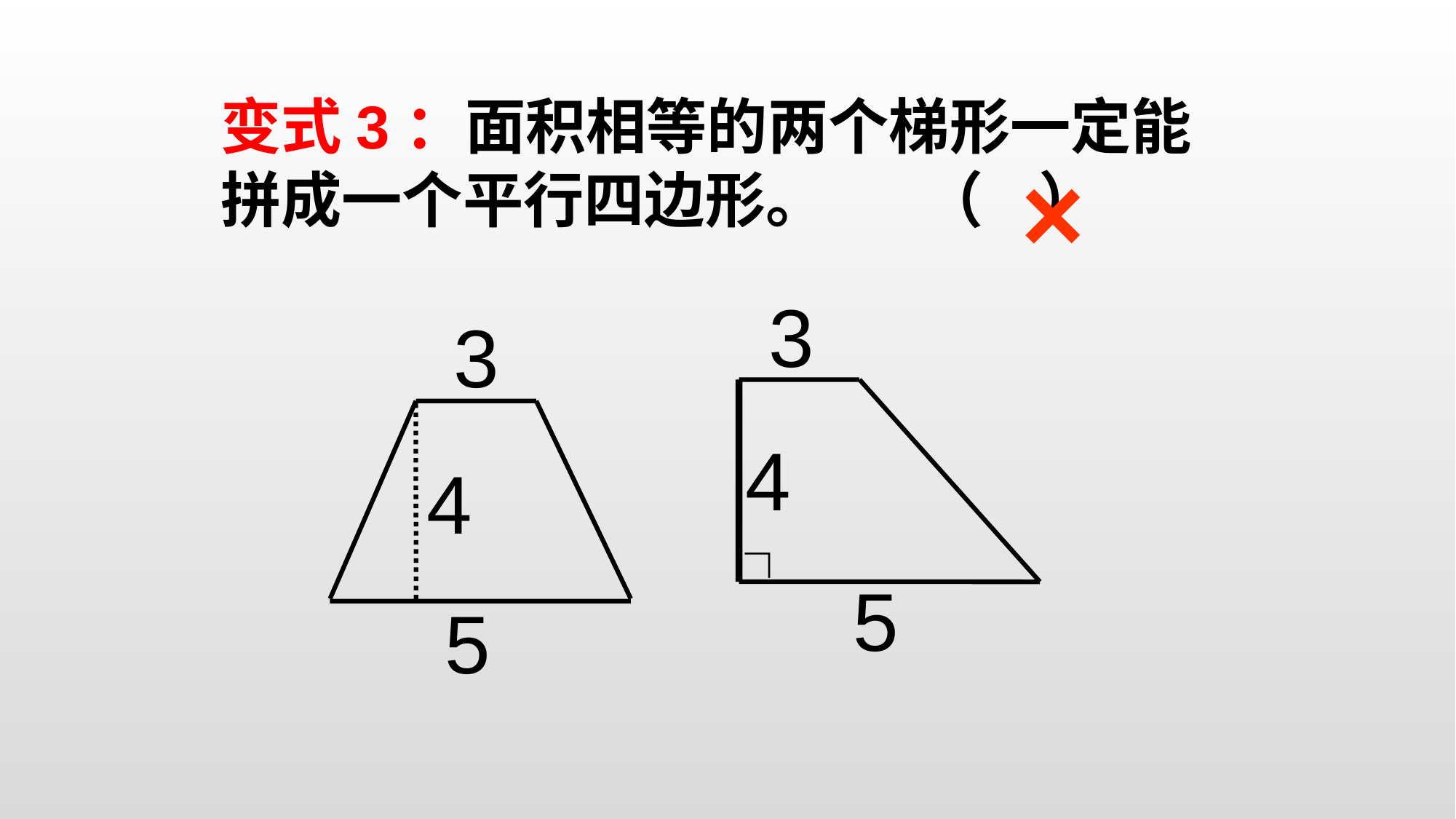

变式3：面积相等的两个梯形一定能拼成一个平行四边形。       （    ）
×
3

4
5

∟
3

4
5